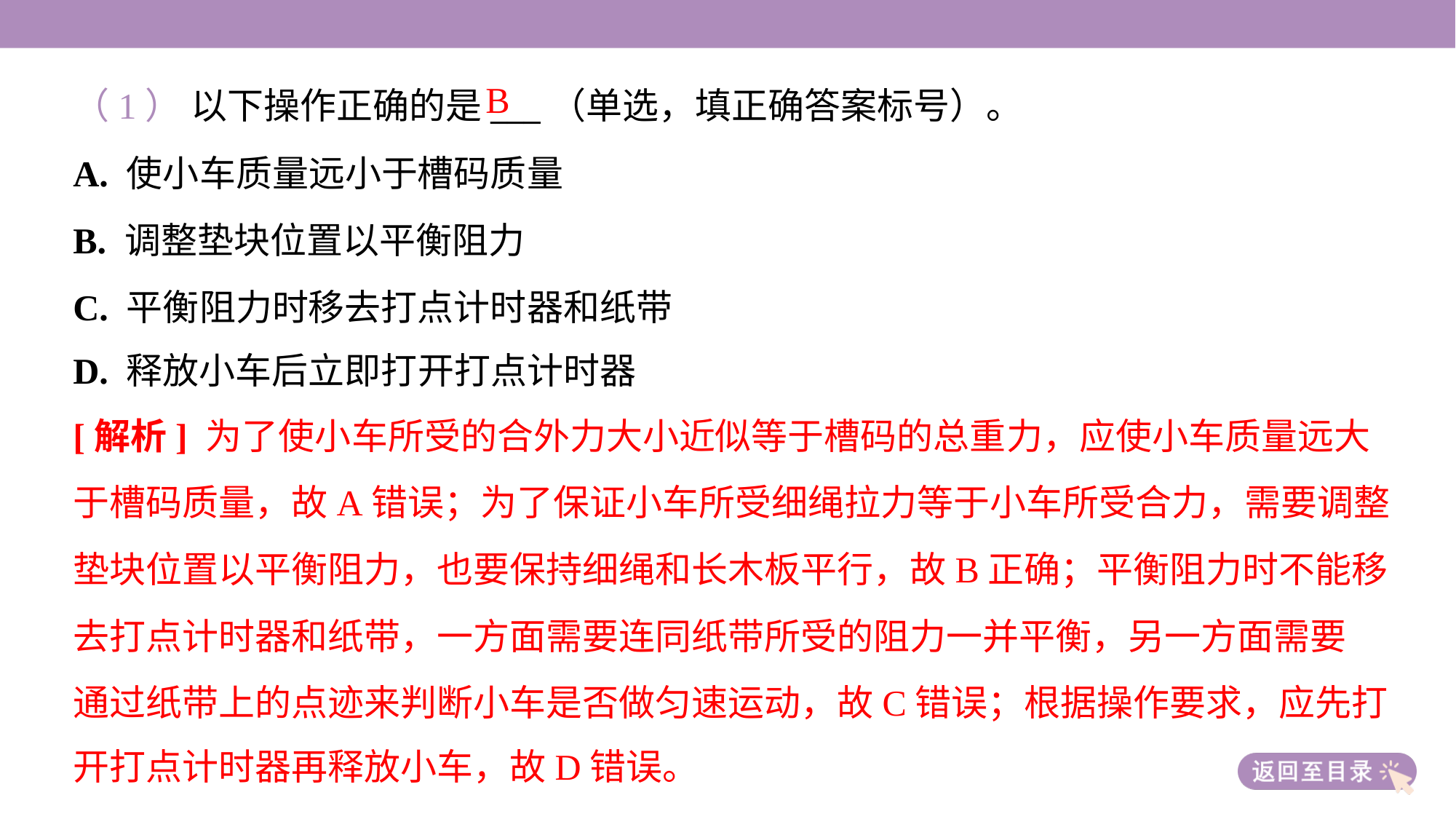

B
（1） 以下操作正确的是___（单选，填正确答案标号）。
A. 使小车质量远小于槽码质量
B. 调整垫块位置以平衡阻力
C. 平衡阻力时移去打点计时器和纸带
D. 释放小车后立即打开打点计时器
[解析] 为了使小车所受的合外力大小近似等于槽码的总重力，应使小车质量远大
于槽码质量，故A错误；为了保证小车所受细绳拉力等于小车所受合力，需要调整
垫块位置以平衡阻力，也要保持细绳和长木板平行，故B正确；平衡阻力时不能移
去打点计时器和纸带，一方面需要连同纸带所受的阻力一并平衡，另一方面需要
通过纸带上的点迹来判断小车是否做匀速运动，故C错误；根据操作要求，应先打
开打点计时器再释放小车，故D错误。